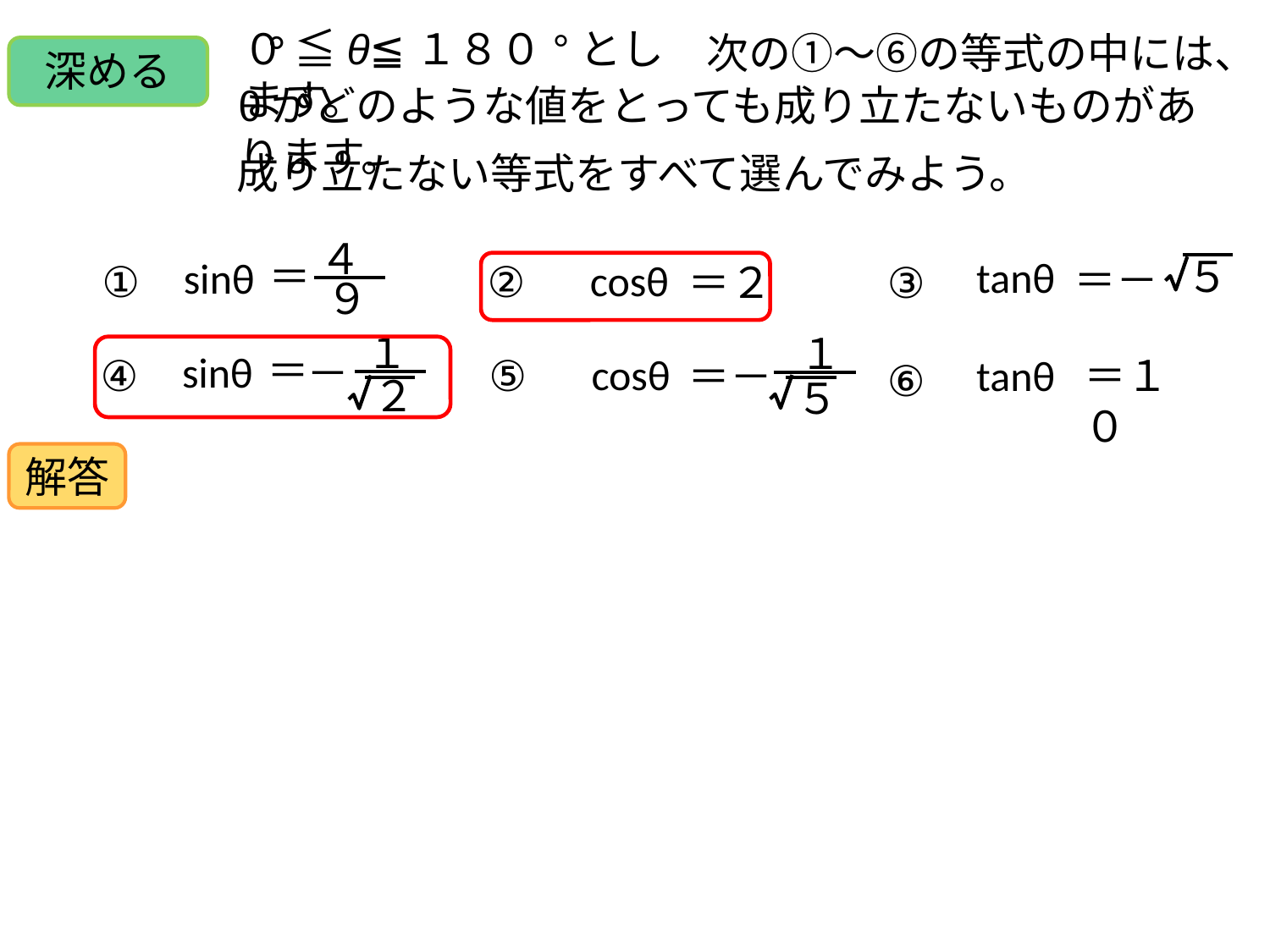

０ ≦θ≦１８０°とします。
°
次の①～⑥の等式の中には、
深める
θがどのような値をとっても成り立たないものがあります。
成り立たない等式をすべて選んでみよう。
４
９
＝
sinθ
５
＝－

tanθ
cosθ
①
②
＝２
③

１
－
２
＝
sinθ

１
＝－
５

cosθ
④
＝１０
tanθ
⑤
⑥
解答